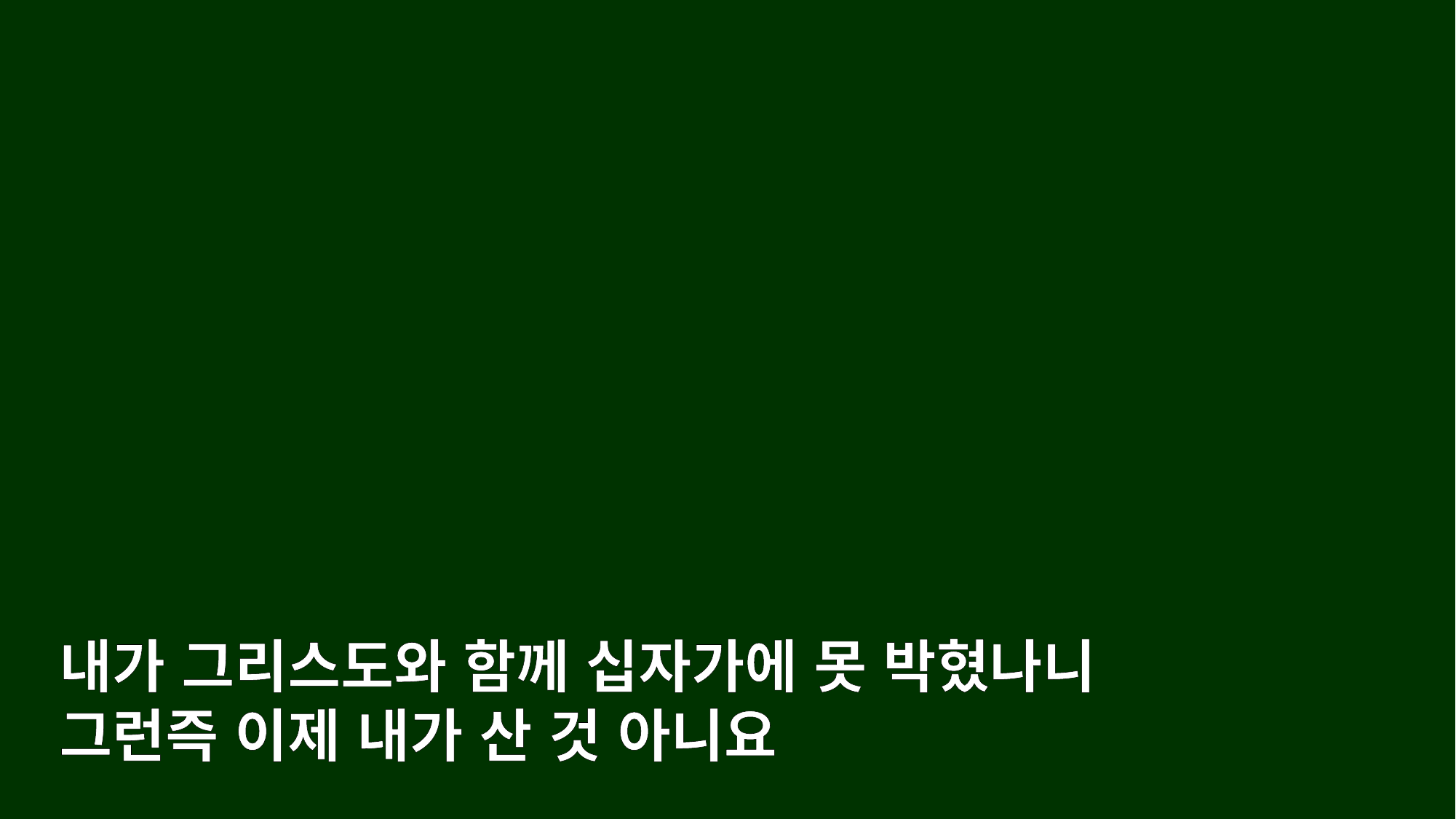

내가 그리스도와 함께 십자가에 못 박혔나니
그런즉 이제 내가 산 것 아니요